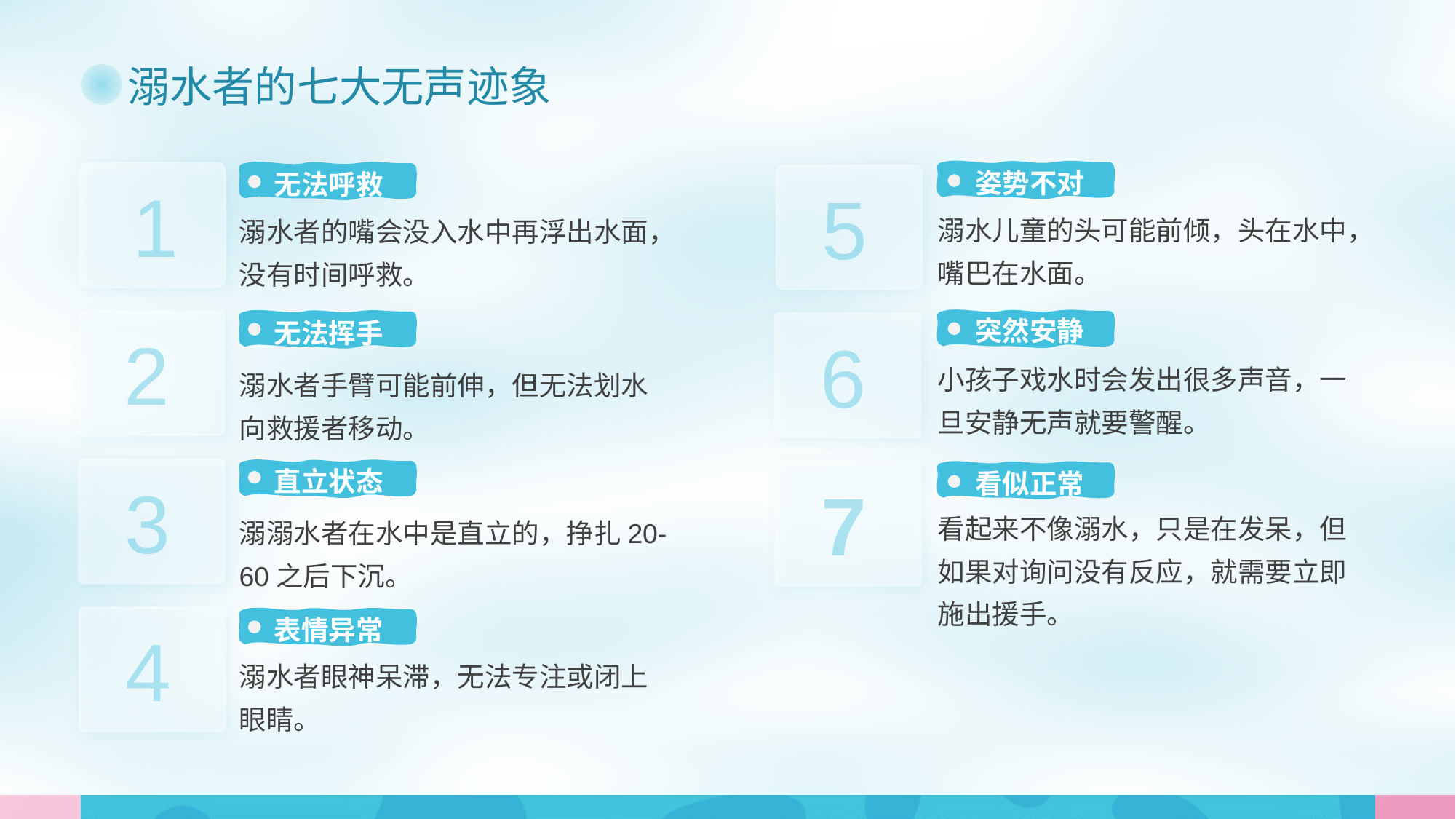

溺水者的七大无声迹象
姿势不对
无法呼救

1
5
溺水儿童的头可能前倾，头在水中，嘴巴在水面。
溺水者的嘴会没入水中再浮出水面，没有时间呼救。
突然安静

无法挥手

2
6
小孩子戏水时会发出很多声音，一旦安静无声就要警醒。
溺水者手臂可能前伸，但无法划水向救援者移动。

直立状态
看似正常

3
7

看起来不像溺水，只是在发呆，但如果对询问没有反应，就需要立即施出援手。
溺溺水者在水中是直立的，挣扎20-60之后下沉。

表情异常

4

溺水者眼神呆滞，无法专注或闭上眼睛。